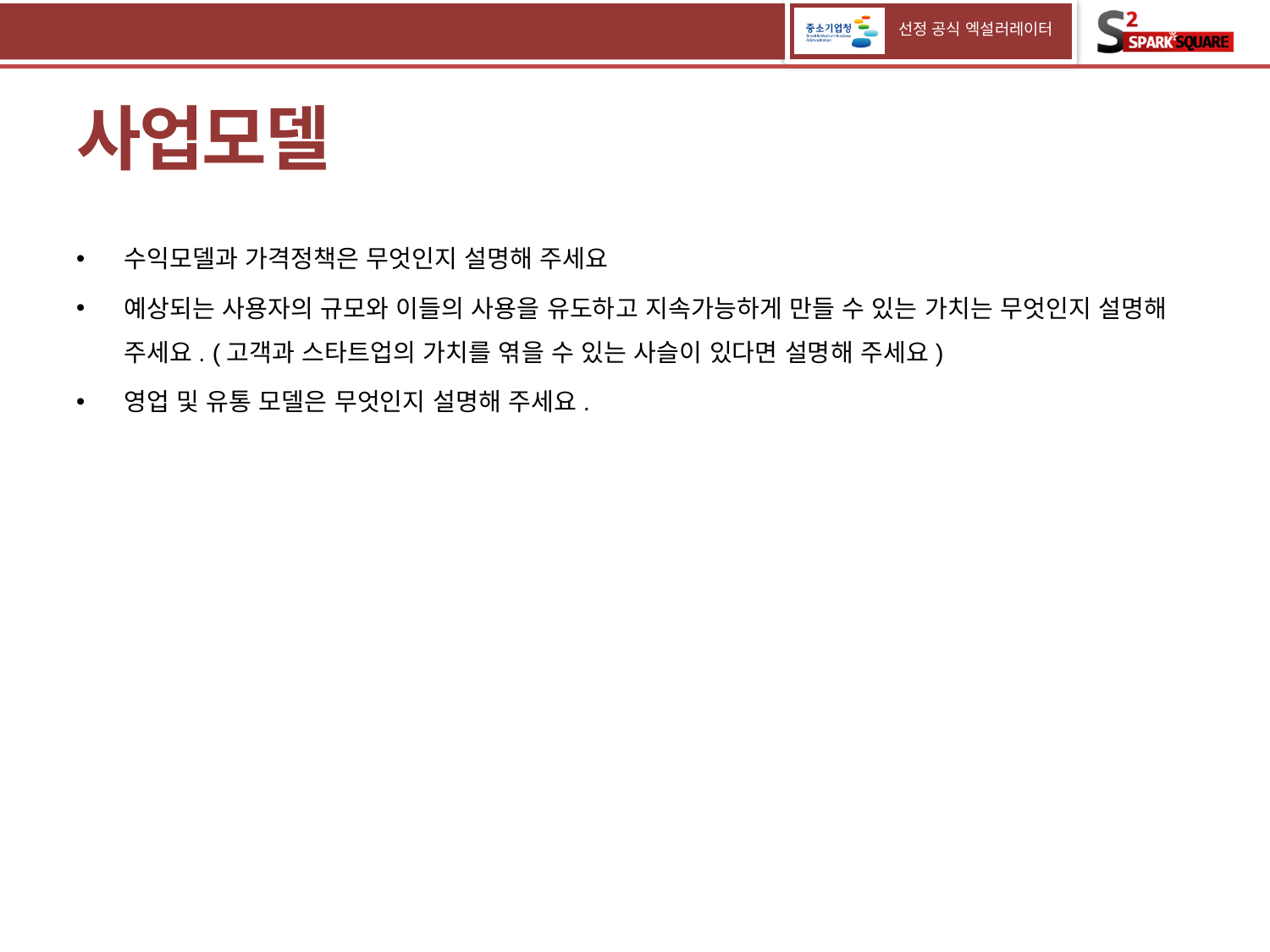

# 사업모델
수익모델과 가격정책은 무엇인지 설명해 주세요
예상되는 사용자의 규모와 이들의 사용을 유도하고 지속가능하게 만들 수 있는 가치는 무엇인지 설명해 주세요. (고객과 스타트업의 가치를 엮을 수 있는 사슬이 있다면 설명해 주세요)
영업 및 유통 모델은 무엇인지 설명해 주세요.